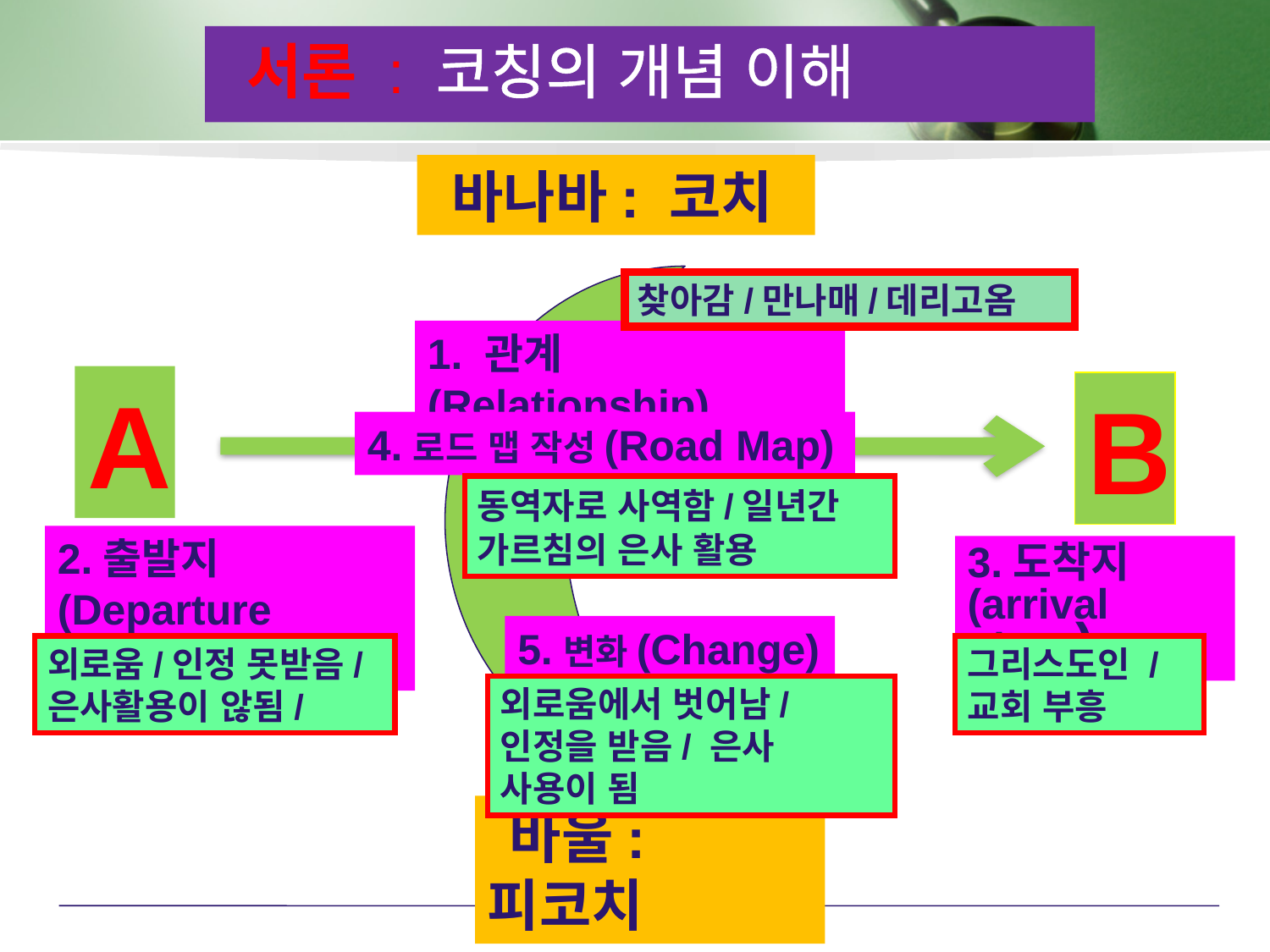

서론 : 코칭의 개념 이해
 바나바: 코치

찾아감/만나매/데리고옴
1. 관계(Relationship)
A
B
4.로드 맵 작성(Road Map)
동역자로 사역함/일년간 가르침의 은사 활용
2.출발지
(Departure place)
3.도착지
(arrival place)
5.변화(Change)
외로움/인정 못받음/
은사활용이 않됨/
그리스도인 /
교회 부흥
외로움에서 벗어남/인정을 받음/ 은사 사용이 됨
 바울: 피코치